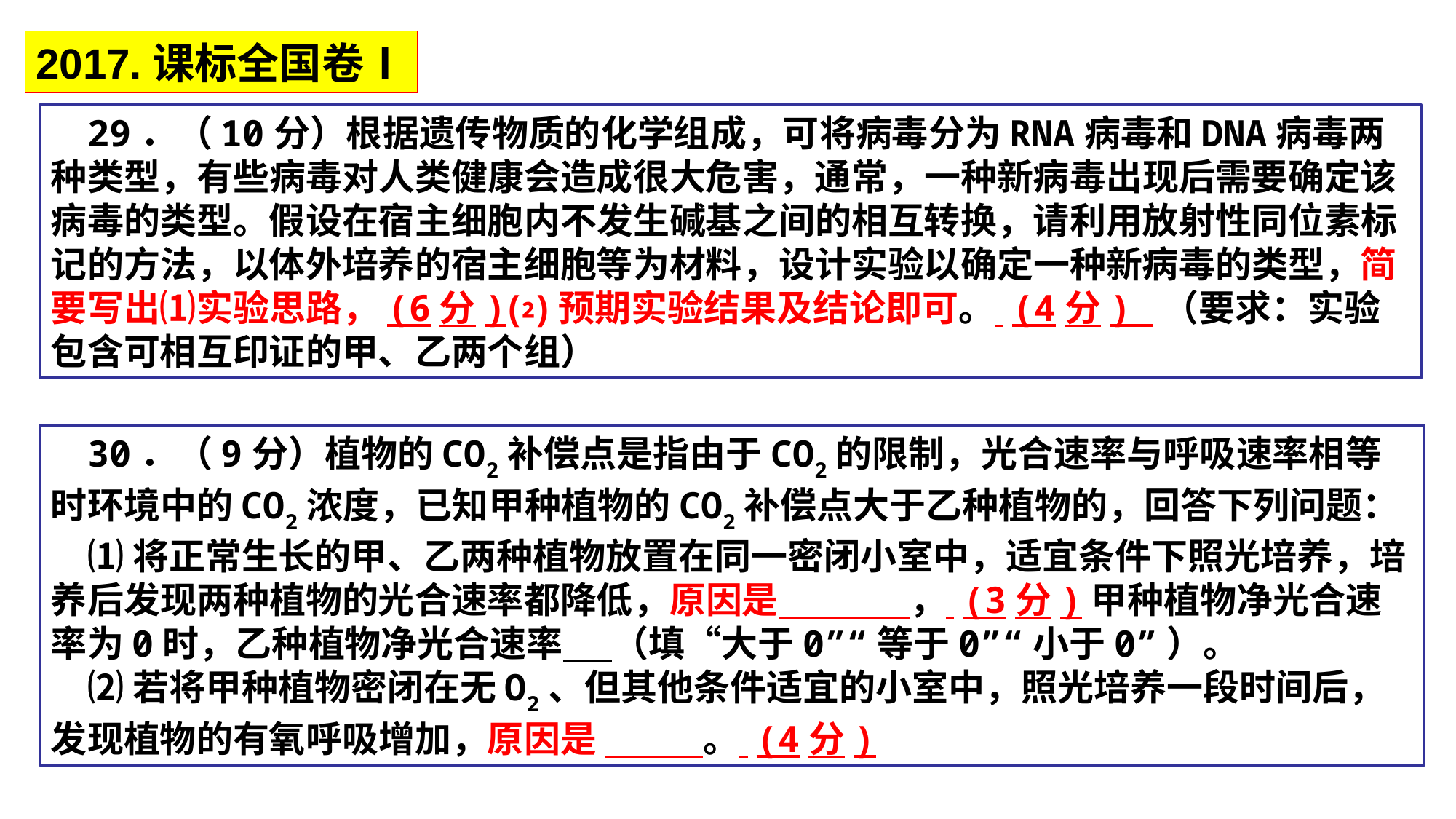

2017.课标全国卷Ⅰ
29．（10分）根据遗传物质的化学组成，可将病毒分为RNA病毒和DNA病毒两种类型，有些病毒对人类健康会造成很大危害，通常，一种新病毒出现后需要确定该病毒的类型。假设在宿主细胞内不发生碱基之间的相互转换，请利用放射性同位素标记的方法，以体外培养的宿主细胞等为材料，设计实验以确定一种新病毒的类型，简要写出⑴实验思路，(6分)⑵预期实验结果及结论即可。 (4分) （要求：实验包含可相互印证的甲、乙两个组）
30．（9分）植物的CO2补偿点是指由于CO2的限制，光合速率与呼吸速率相等时环境中的CO2浓度，已知甲种植物的CO2补偿点大于乙种植物的，回答下列问题：
⑴将正常生长的甲、乙两种植物放置在同一密闭小室中，适宜条件下照光培养，培养后发现两种植物的光合速率都降低，原因是                ， (3分)甲种植物净光合速率为0时，乙种植物净光合速率      （填“大于0”“等于0”“小于0”）。
⑵若将甲种植物密闭在无O2、但其他条件适宜的小室中，照光培养一段时间后，发现植物的有氧呼吸增加，原因是             。 (4分)